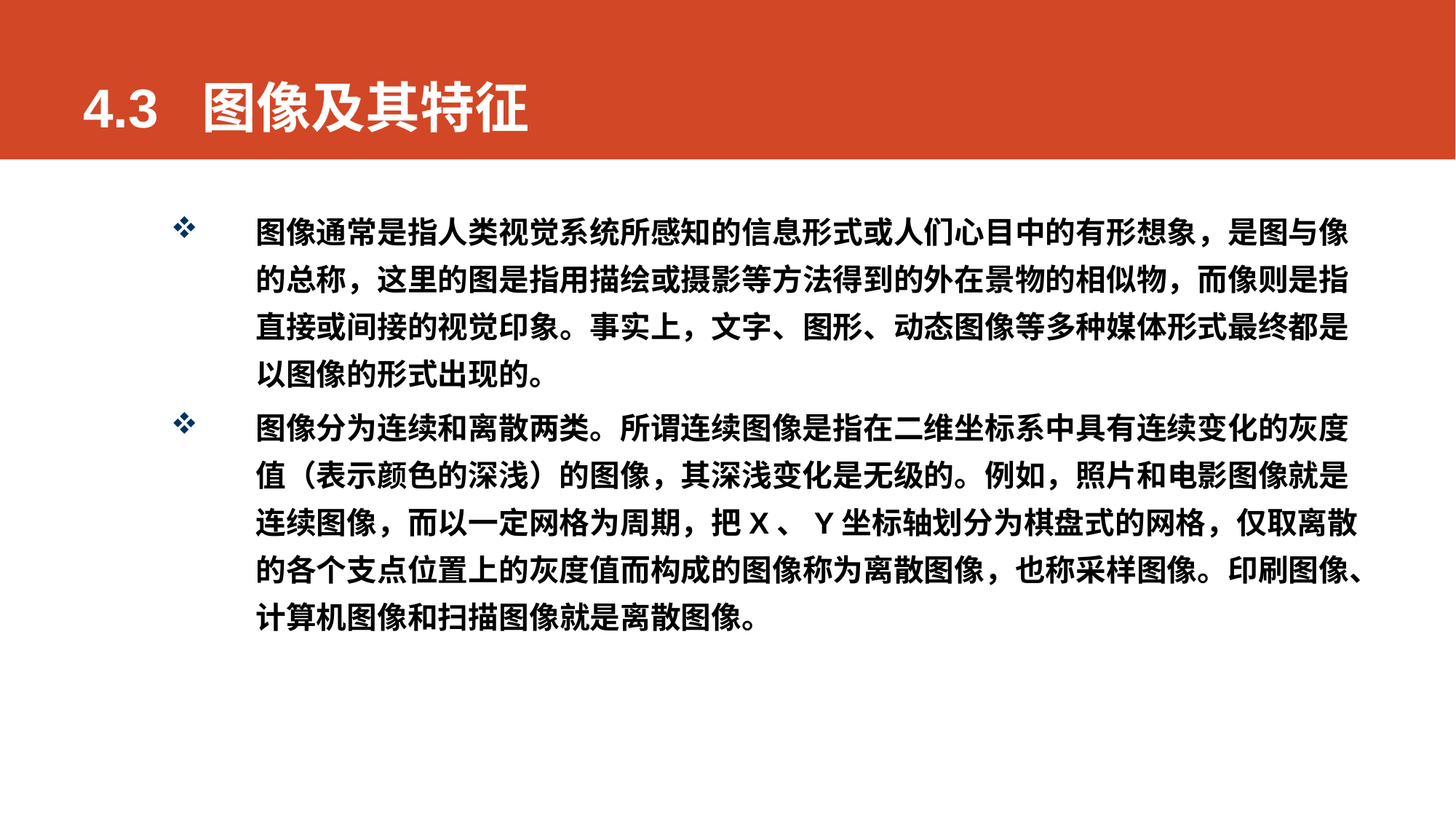

# 4.3  图像及其特征
图像通常是指人类视觉系统所感知的信息形式或人们心目中的有形想象，是图与像的总称，这里的图是指用描绘或摄影等方法得到的外在景物的相似物，而像则是指直接或间接的视觉印象。事实上，文字、图形、动态图像等多种媒体形式最终都是以图像的形式出现的。
图像分为连续和离散两类。所谓连续图像是指在二维坐标系中具有连续变化的灰度值（表示颜色的深浅）的图像，其深浅变化是无级的。例如，照片和电影图像就是连续图像，而以一定网格为周期，把X、Y坐标轴划分为棋盘式的网格，仅取离散的各个支点位置上的灰度值而构成的图像称为离散图像，也称采样图像。印刷图像、计算机图像和扫描图像就是离散图像。